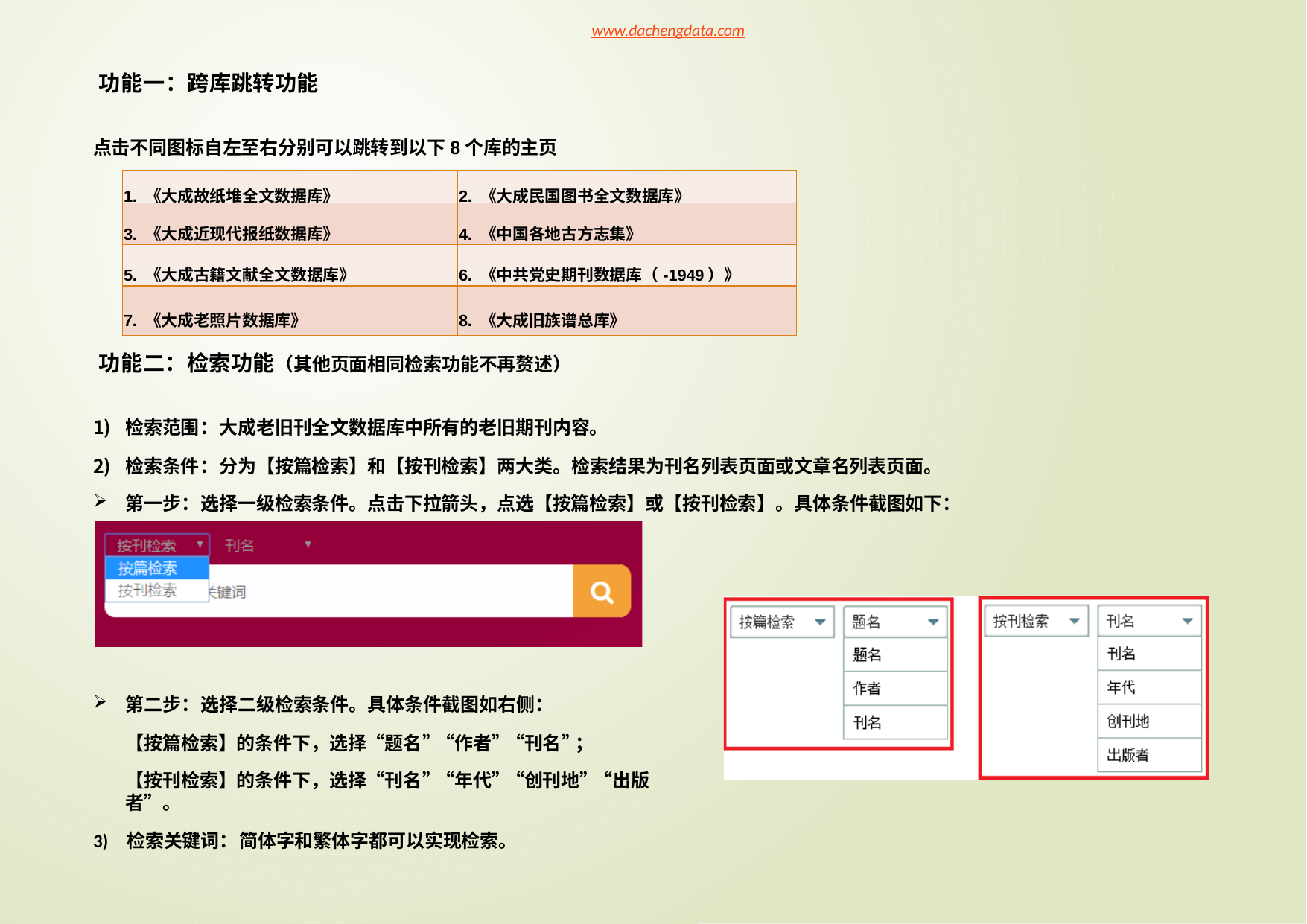

www.dachengdata.com

功能一：跨库跳转功能

点击不同图标自左至右分别可以跳转到以下8个库的主页
| 1. 《大成故纸堆全文数据库》 | 2. 《大成民国图书全文数据库》 |
| --- | --- |
| 3. 《大成近现代报纸数据库》 | 4. 《中国各地古方志集》 |
| 5. 《大成古籍文献全文数据库》 | 6. 《中共党史期刊数据库（-1949）》 |
| 7. 《大成老照片数据库》 | 8. 《大成旧族谱总库》 |
功能二：检索功能（其他页面相同检索功能不再赘述）

检索范围：大成老旧刊全文数据库中所有的老旧期刊内容。
检索条件：分为【按篇检索】和【按刊检索】两大类。检索结果为刊名列表页面或文章名列表页面。
第一步：选择一级检索条件。点击下拉箭头，点选【按篇检索】或【按刊检索】。具体条件截图如下：

第二步：选择二级检索条件。具体条件截图如右侧：
【按篇检索】的条件下，选择“题名”“作者”“刊名”；
【按刊检索】的条件下，选择“刊名”“年代”“创刊地”“出版者”。
3)	检索关键词：简体字和繁体字都可以实现检索。